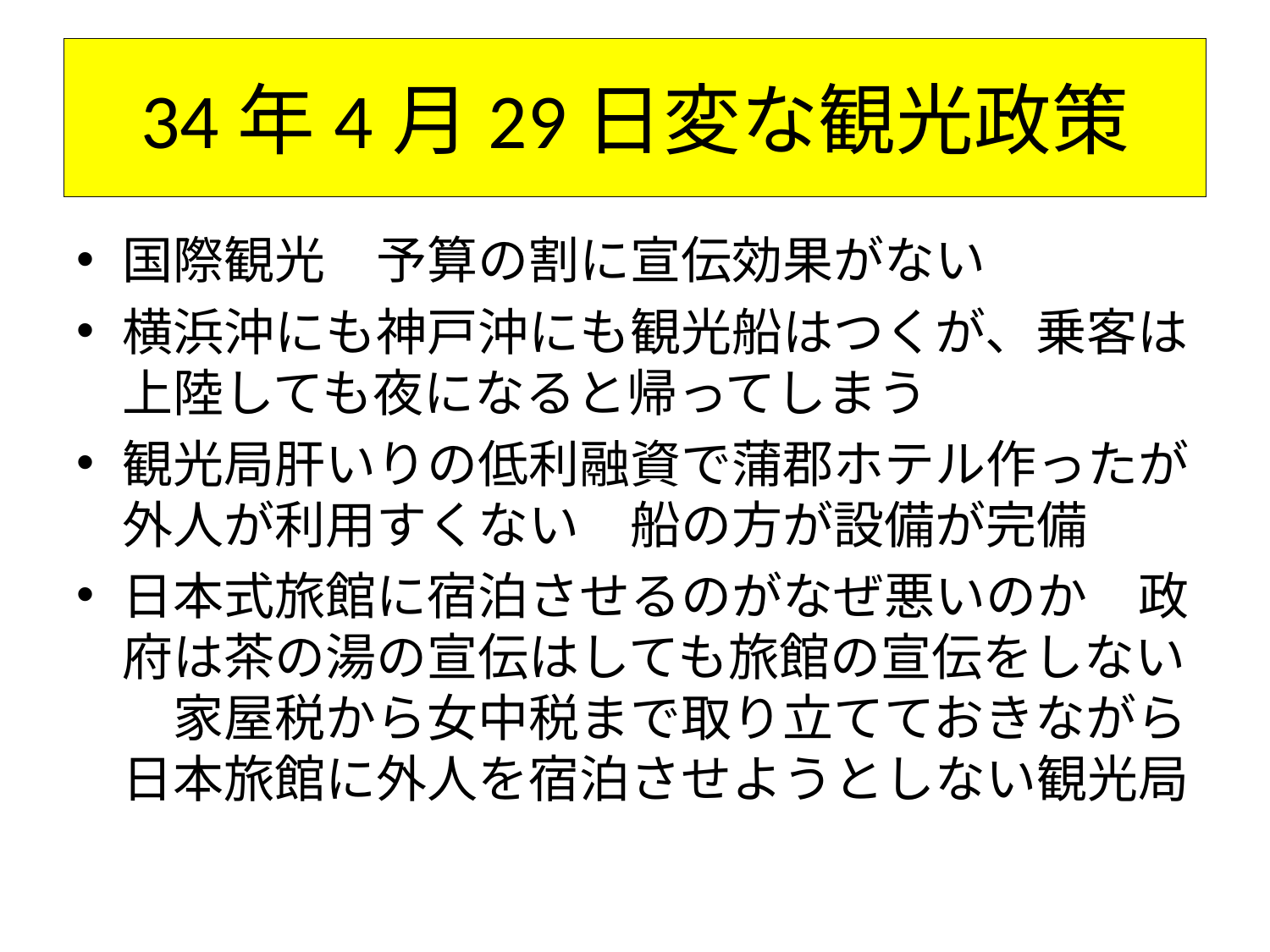

# 34年4月29日変な観光政策
国際観光　予算の割に宣伝効果がない
横浜沖にも神戸沖にも観光船はつくが、乗客は上陸しても夜になると帰ってしまう
観光局肝いりの低利融資で蒲郡ホテル作ったが外人が利用すくない　船の方が設備が完備
日本式旅館に宿泊させるのがなぜ悪いのか　政府は茶の湯の宣伝はしても旅館の宣伝をしない　家屋税から女中税まで取り立てておきながら日本旅館に外人を宿泊させようとしない観光局